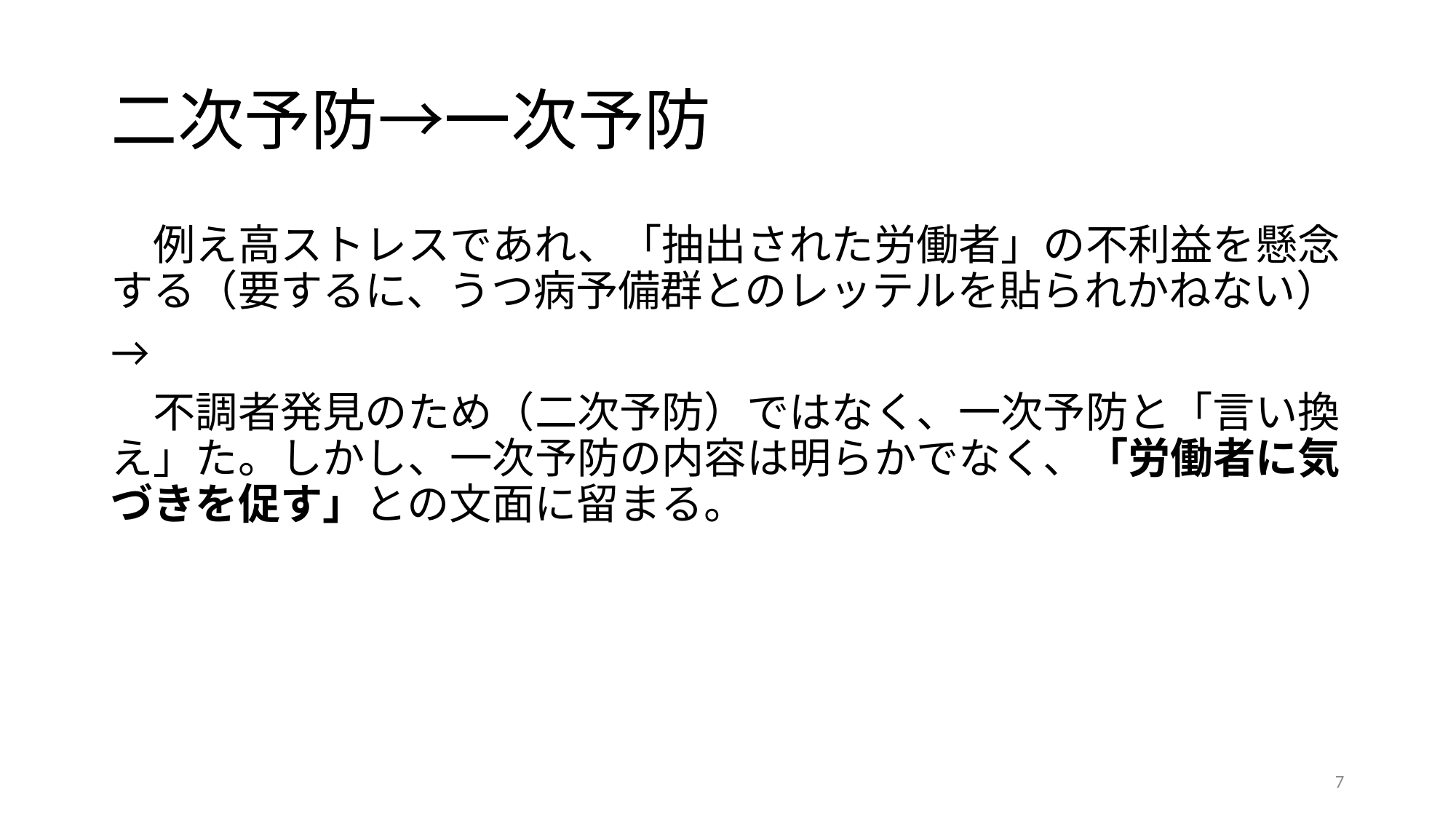

# 二次予防→一次予防
　例え高ストレスであれ、「抽出された労働者」の不利益を懸念する（要するに、うつ病予備群とのレッテルを貼られかねない）
→
　不調者発見のため（二次予防）ではなく、一次予防と「言い換え」た。しかし、一次予防の内容は明らかでなく、「労働者に気づきを促す」との文面に留まる。
7